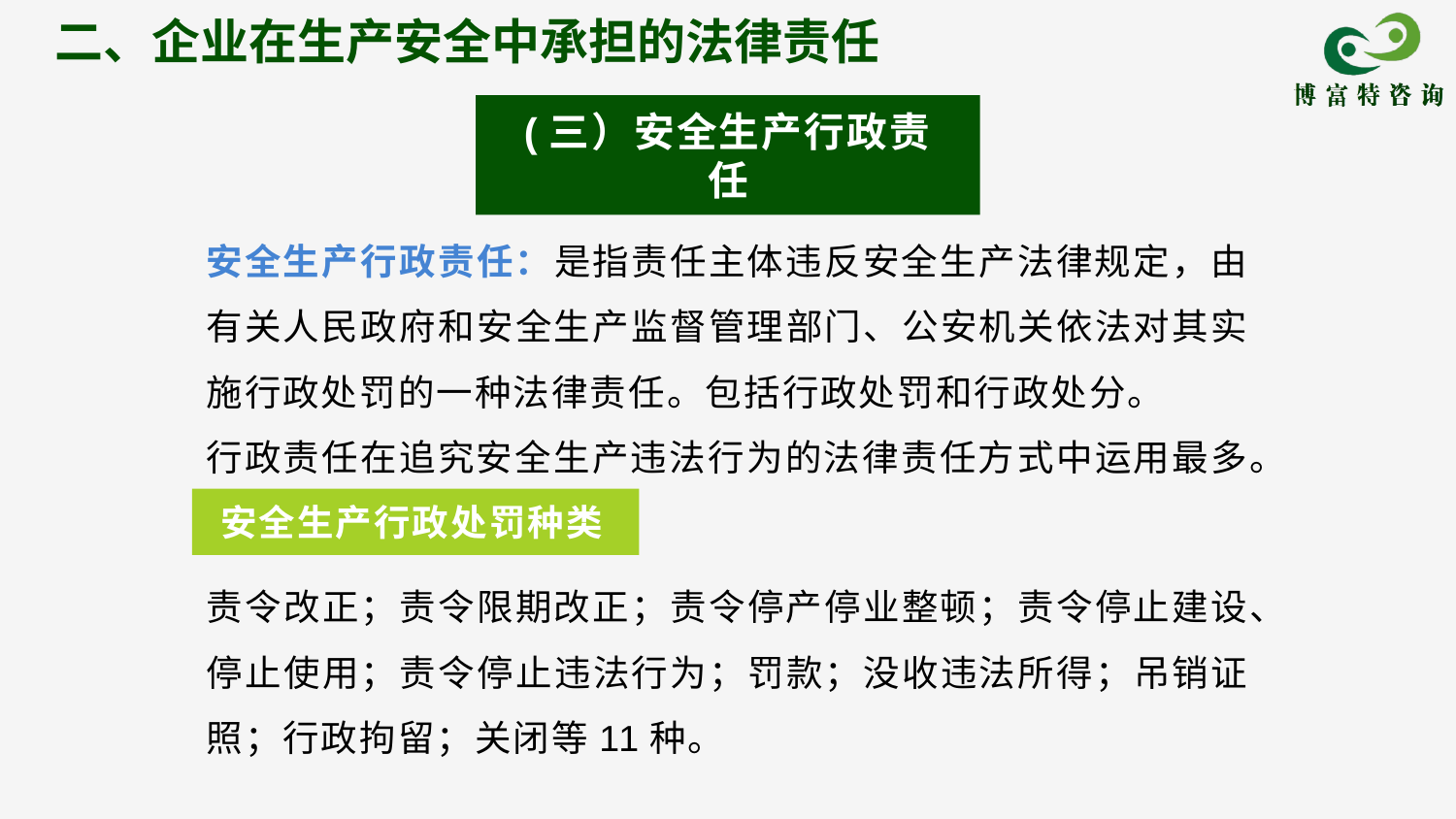

二、企业在生产安全中承担的法律责任
(三）安全生产行政责任
安全生产行政责任：是指责任主体违反安全生产法律规定，由有关人民政府和安全生产监督管理部门、公安机关依法对其实施行政处罚的一种法律责任。包括行政处罚和行政处分。
行政责任在追究安全生产违法行为的法律责任方式中运用最多。
安全生产行政处罚种类
责令改正；责令限期改正；责令停产停业整顿；责令停止建设、停止使用；责令停止违法行为；罚款；没收违法所得；吊销证照；行政拘留；关闭等11种。